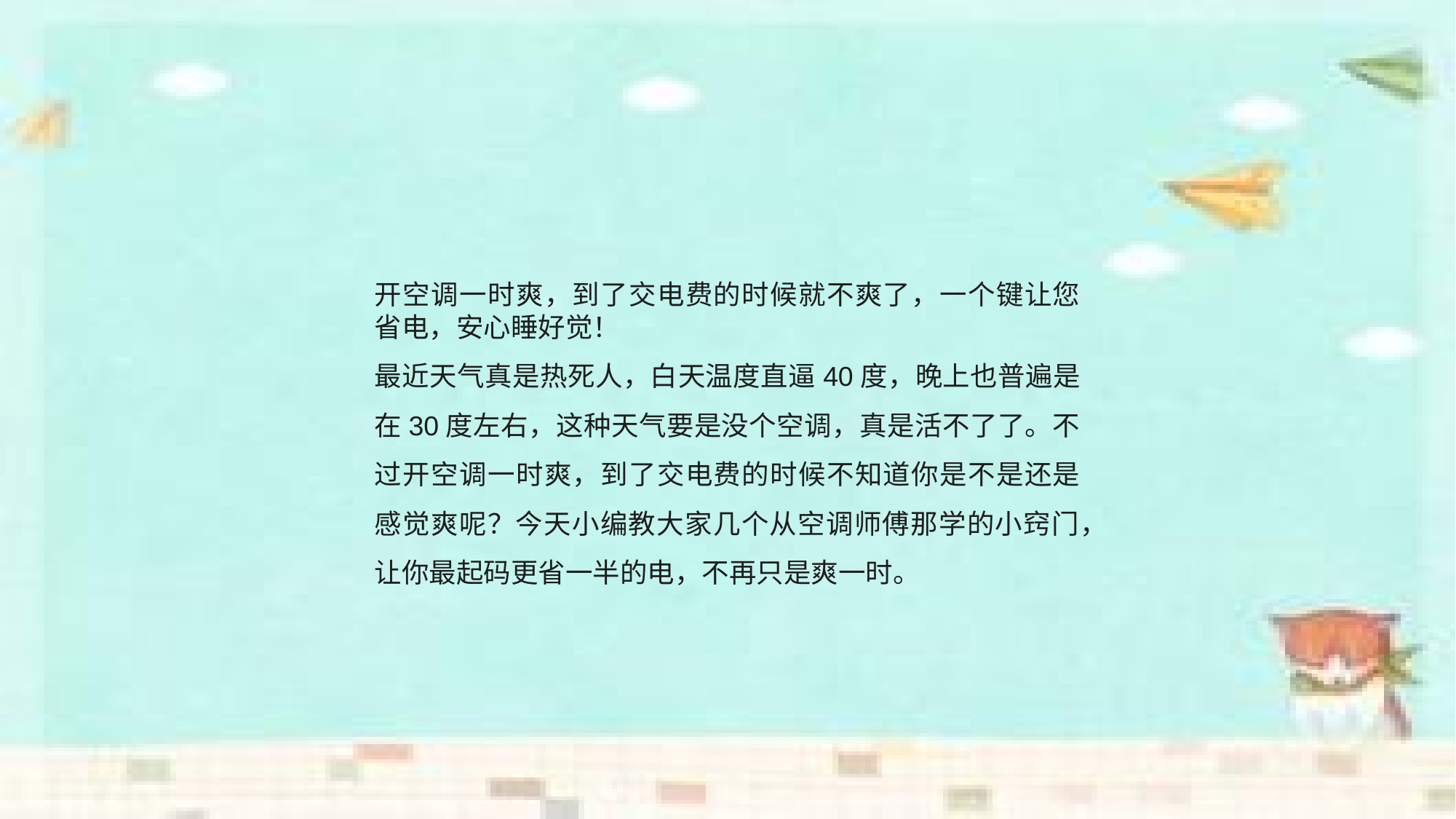

开空调一时爽，到了交电费的时候就不爽了，一个键让您省电，安心睡好觉！
最近天气真是热死人，白天温度直逼40度，晚上也普遍是在30度左右，这种天气要是没个空调，真是活不了了。不过开空调一时爽，到了交电费的时候不知道你是不是还是感觉爽呢？今天小编教大家几个从空调师傅那学的小窍门，让你最起码更省一半的电，不再只是爽一时。